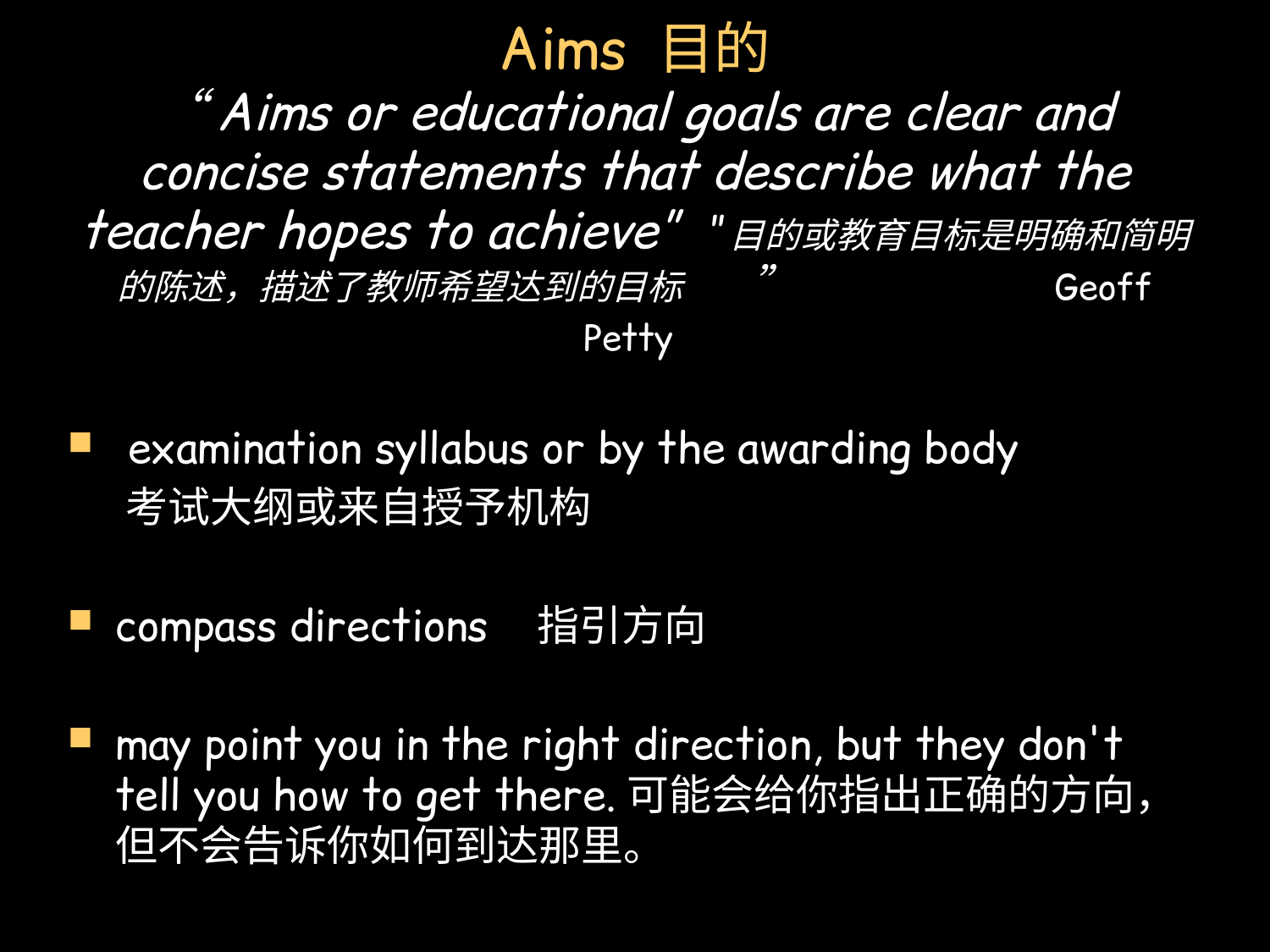

# Aims 目的 “Aims or educational goals are clear and concise statements that describe what the teacher hopes to achieve”  “目的或教育目标是明确和简明的陈述，描述了教师希望达到的目标	”		    Geoff Petty

 examination syllabus or by the awarding body
     考试大纲或来自授予机构

compass directions   指引方向

may point you in the right direction, but they don't tell you how to get there.可能会给你指出正确的方向，但不会告诉你如何到达那里。